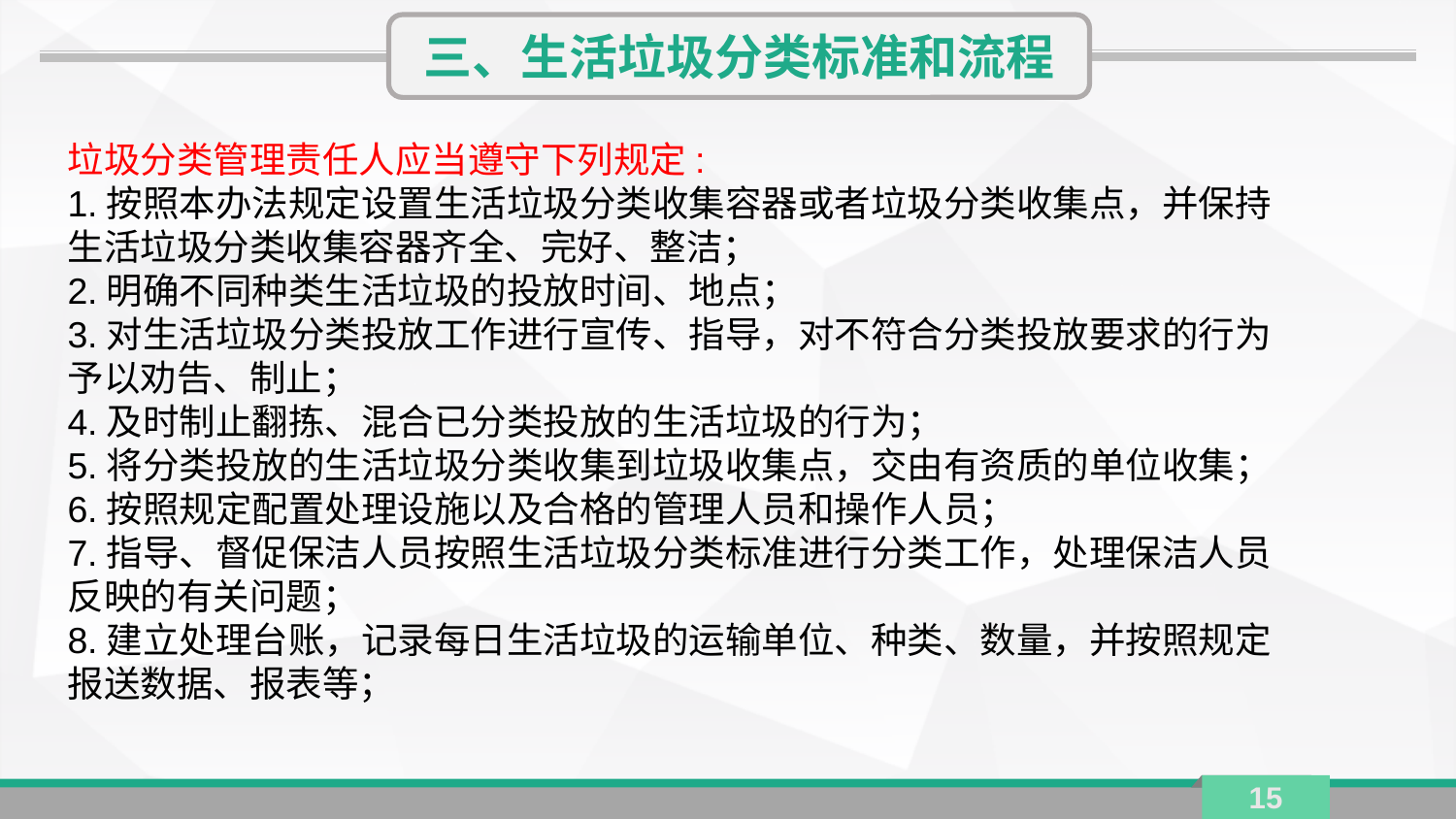

三、生活垃圾分类标准和流程
垃圾分类管理责任人应当遵守下列规定:
1.按照本办法规定设置生活垃圾分类收集容器或者垃圾分类收集点，并保持生活垃圾分类收集容器齐全、完好、整洁；
2.明确不同种类生活垃圾的投放时间、地点；
3.对生活垃圾分类投放工作进行宣传、指导，对不符合分类投放要求的行为予以劝告、制止；
4.及时制止翻拣、混合已分类投放的生活垃圾的行为；
5.将分类投放的生活垃圾分类收集到垃圾收集点，交由有资质的单位收集；
6.按照规定配置处理设施以及合格的管理人员和操作人员；
7.指导、督促保洁人员按照生活垃圾分类标准进行分类工作，处理保洁人员反映的有关问题；
8.建立处理台账，记录每日生活垃圾的运输单位、种类、数量，并按照规定报送数据、报表等；
15